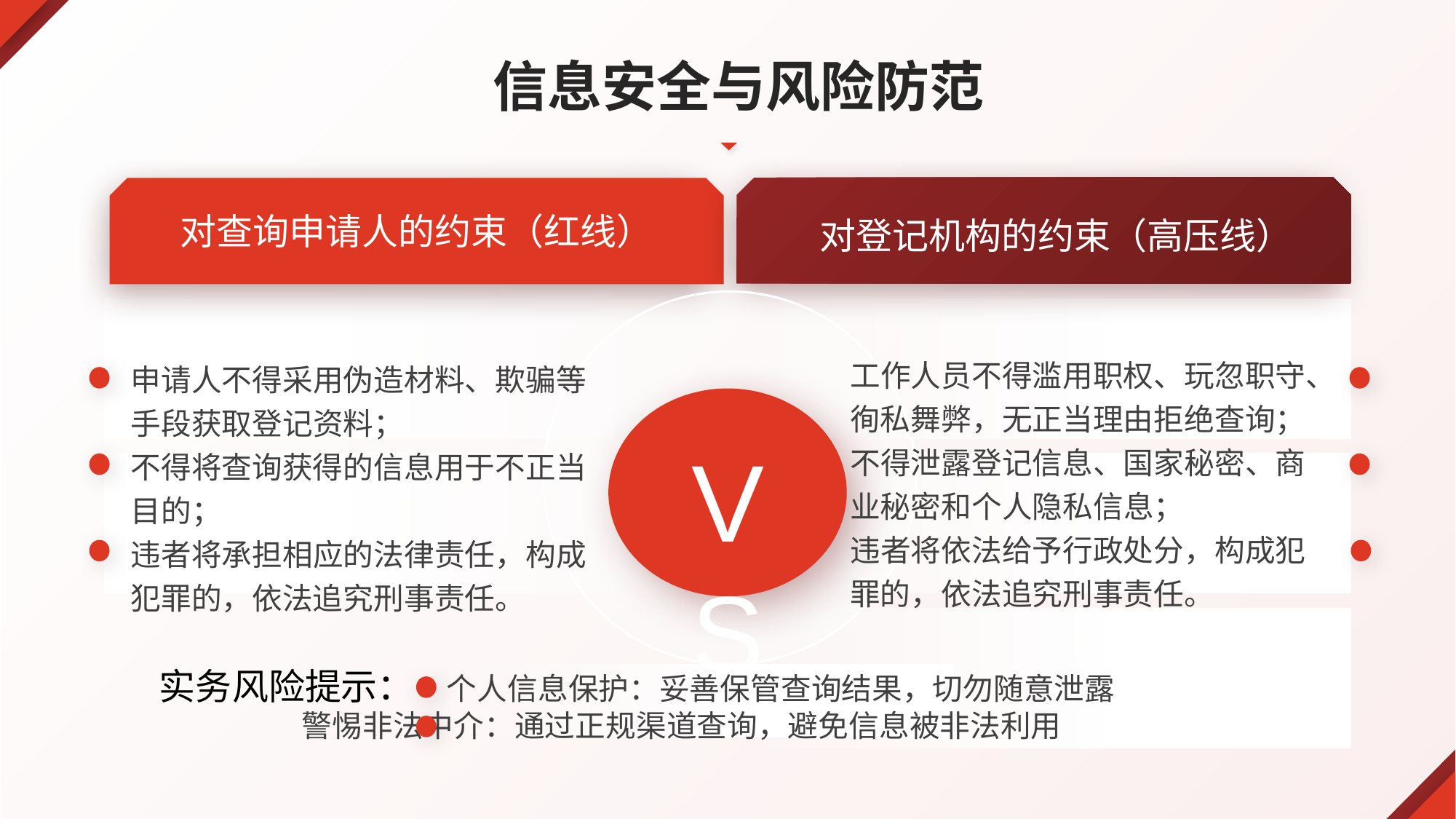

信息安全与风险防范

   对登记机构的约束（高压线）

对查询申请人的约束（红线）

工作人员不得滥用职权、玩忽职守、徇私舞弊，无正当理由拒绝查询；
不得泄露登记信息、国家秘密、商业秘密和个人隐私信息；
违者将依法给予行政处分，构成犯罪的，依法追究刑事责任。
申请人不得采用伪造材料、欺骗等手段获取登记资料；
不得将查询获得的信息用于不正当目的；
违者将承担相应的法律责任，构成犯罪的，依法追究刑事责任。

VS

实务风险提示：    个人信息保护：妥善保管查询结果，切勿随意泄露
                      警惕非法中介：通过正规渠道查询，避免信息被非法利用